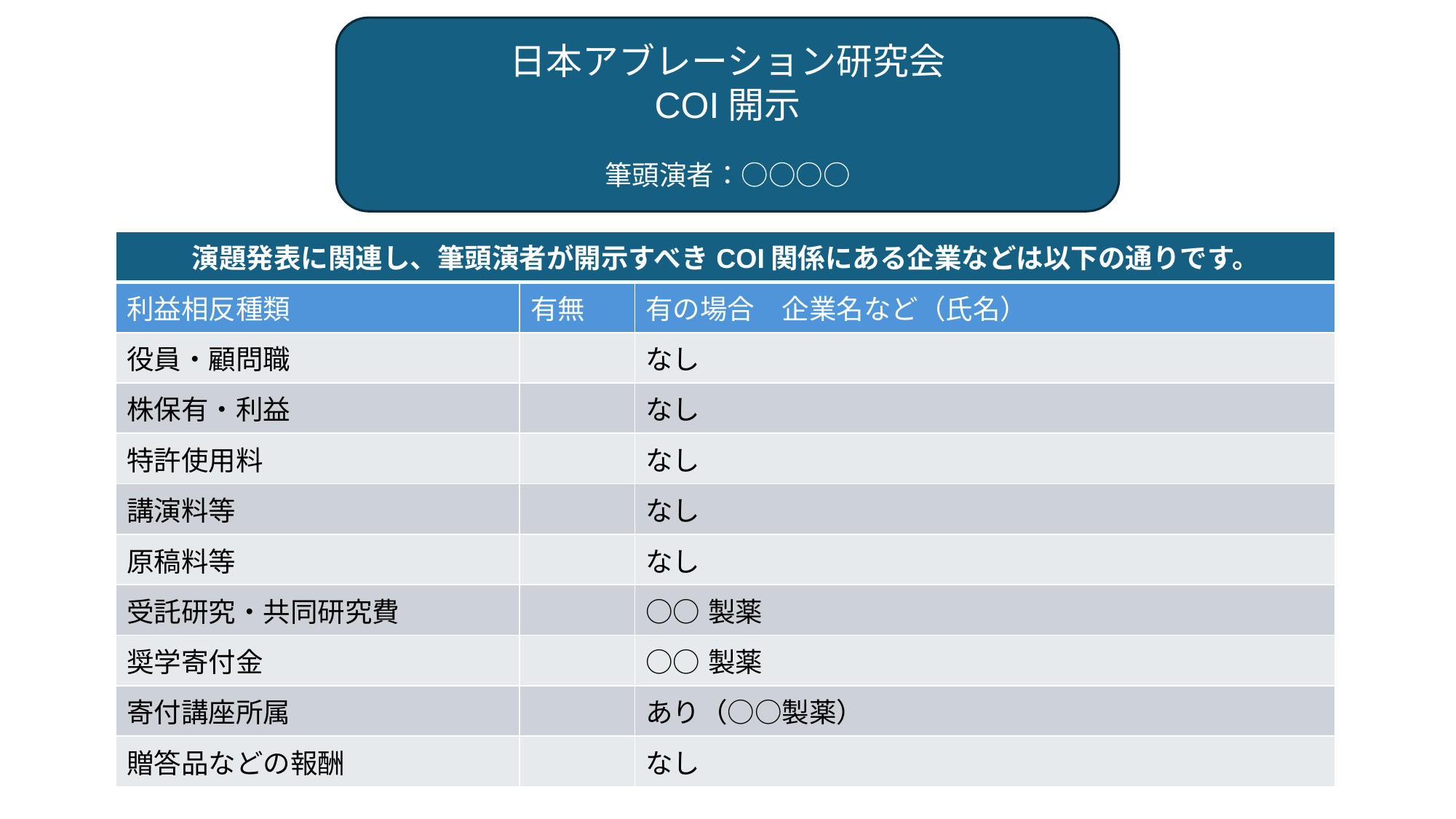

日本アブレーション研究会
COI開示

筆頭演者：○○○○
| 演題発表に関連し、筆頭演者が開示すべきCOI関係にある企業などは以下の通りです。 |  |  |
| --- | --- | --- |
| 利益相反種類 | 有無 | 有の場合　企業名など（氏名） |
| 役員・顧問職 |  | なし |
| 株保有・利益 |  | なし |
| 特許使用料 |  | なし |
| 講演料等 |  | なし |
| 原稿料等 |  | なし |
| 受託研究・共同研究費 |  | ○○製薬 |
| 奨学寄付金 |  | ○○製薬 |
| 寄付講座所属 |  | あり（○○製薬） |
| 贈答品などの報酬 |  | なし |